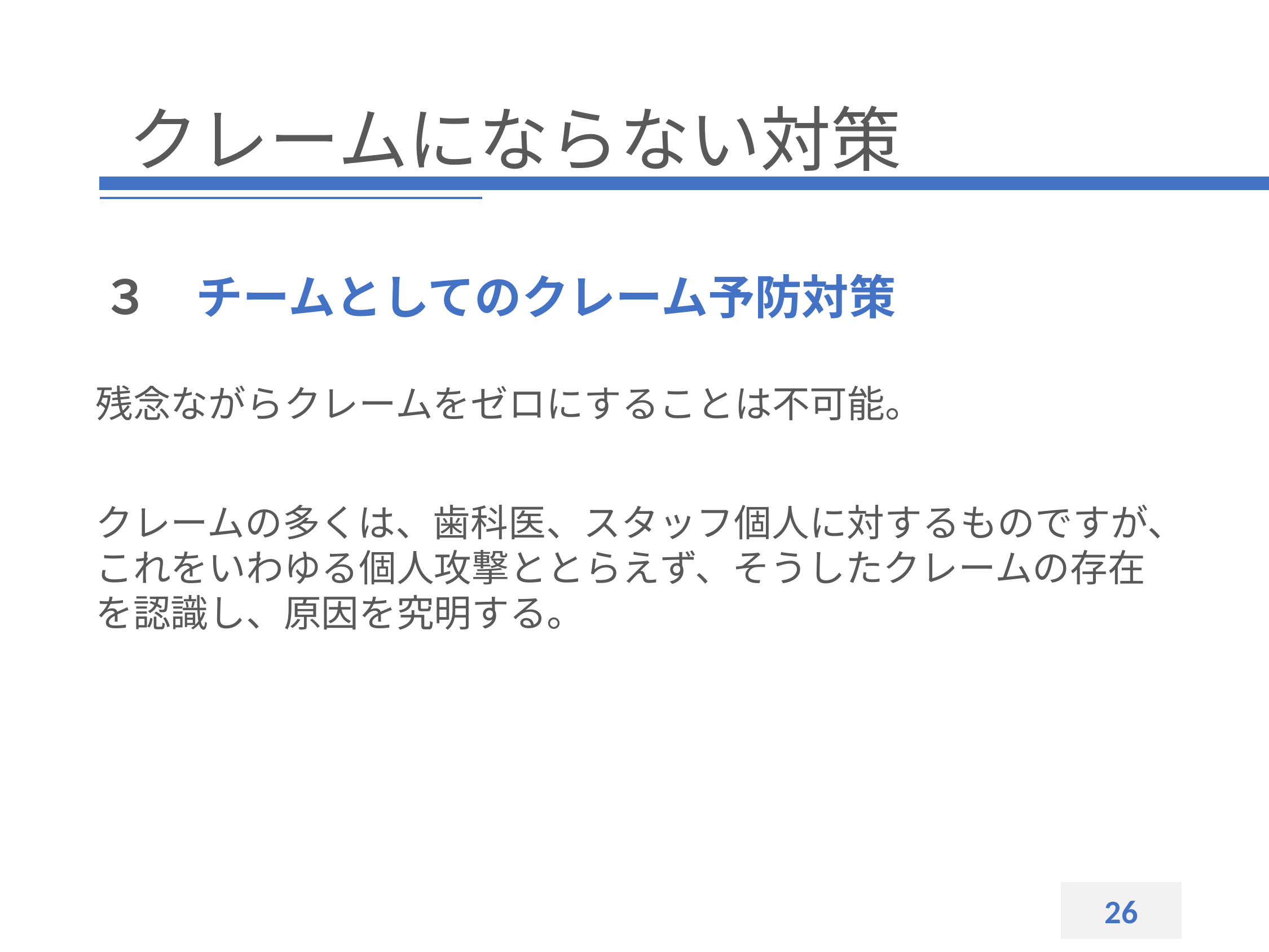

クレームにならない対策
３　チームとしてのクレーム予防対策
残念ながらクレームをゼロにすることは不可能。
クレームの多くは、歯科医、スタッフ個人に対するものですが、これをいわゆる個人攻撃ととらえず、そうしたクレームの存在を認識し、原因を究明する。
26